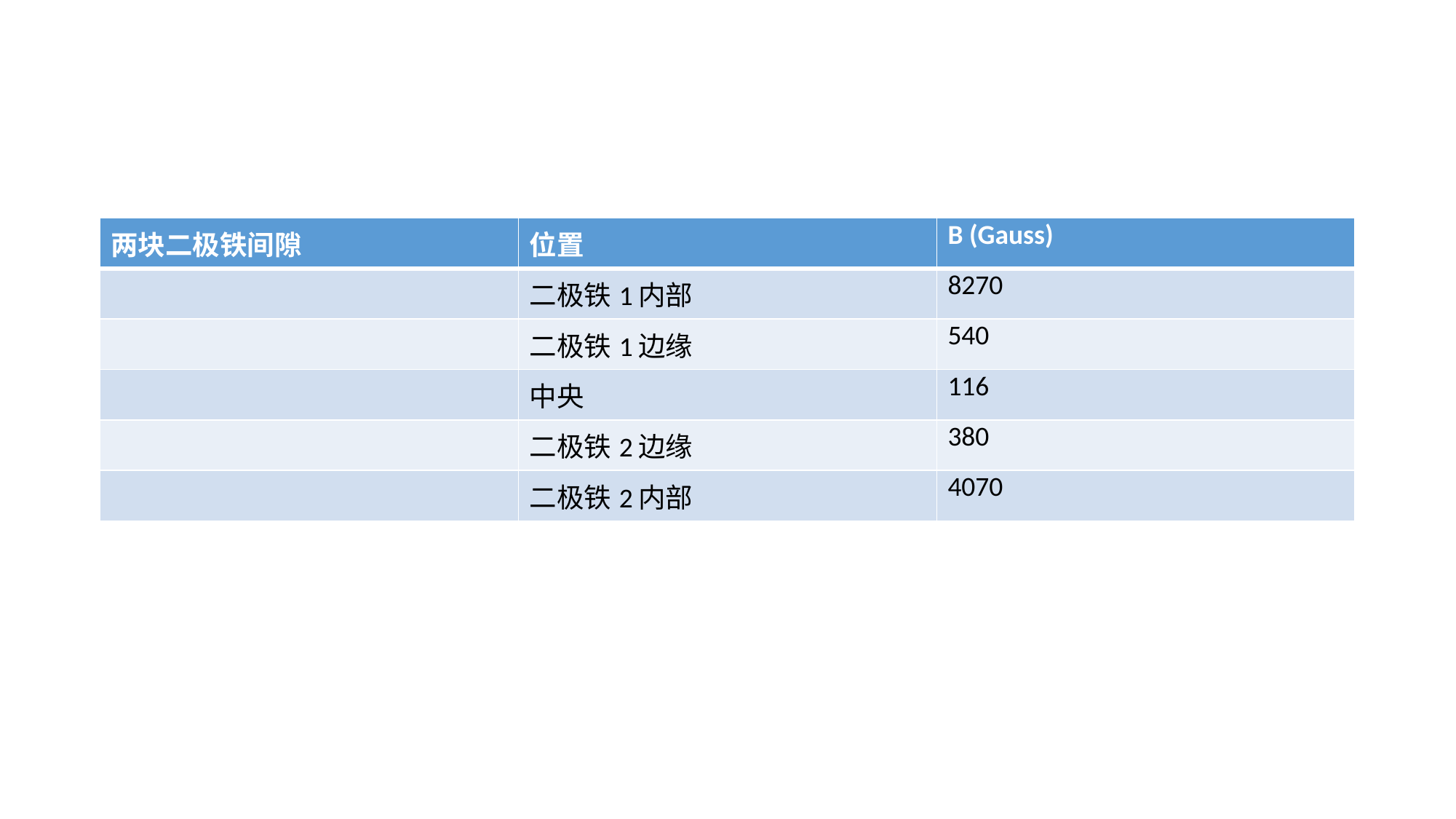

#
| 两块二极铁间隙 | 位置 | B (Gauss) |
| --- | --- | --- |
|  | 二极铁1内部 | 8270 |
|  | 二极铁1边缘 | 540 |
|  | 中央 | 116 |
|  | 二极铁2边缘 | 380 |
|  | 二极铁2内部 | 4070 |